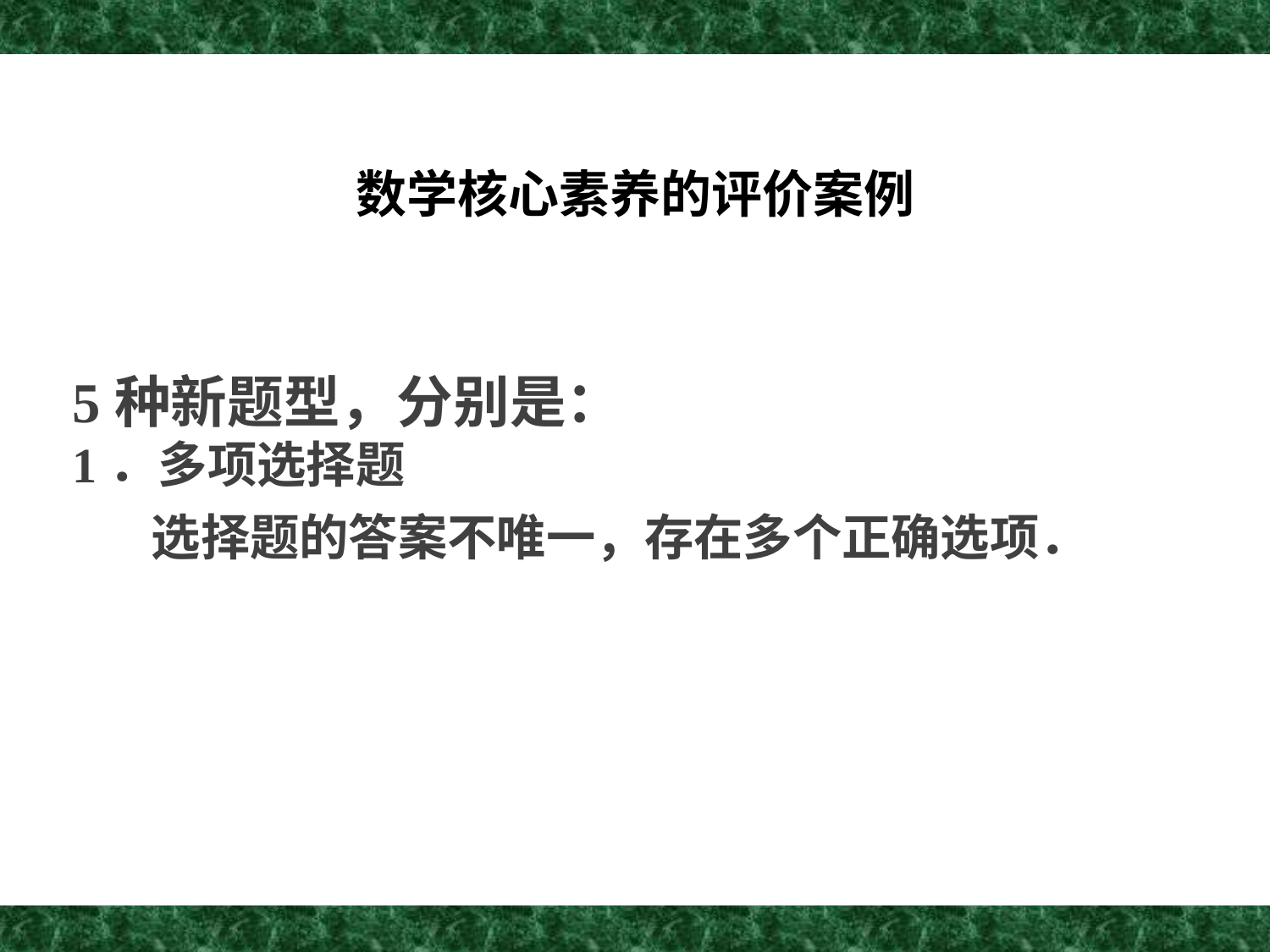

数学核心素养的评价案例
5种新题型，分别是：
1．多项选择题
      选择题的答案不唯一，存在多个正确选项．